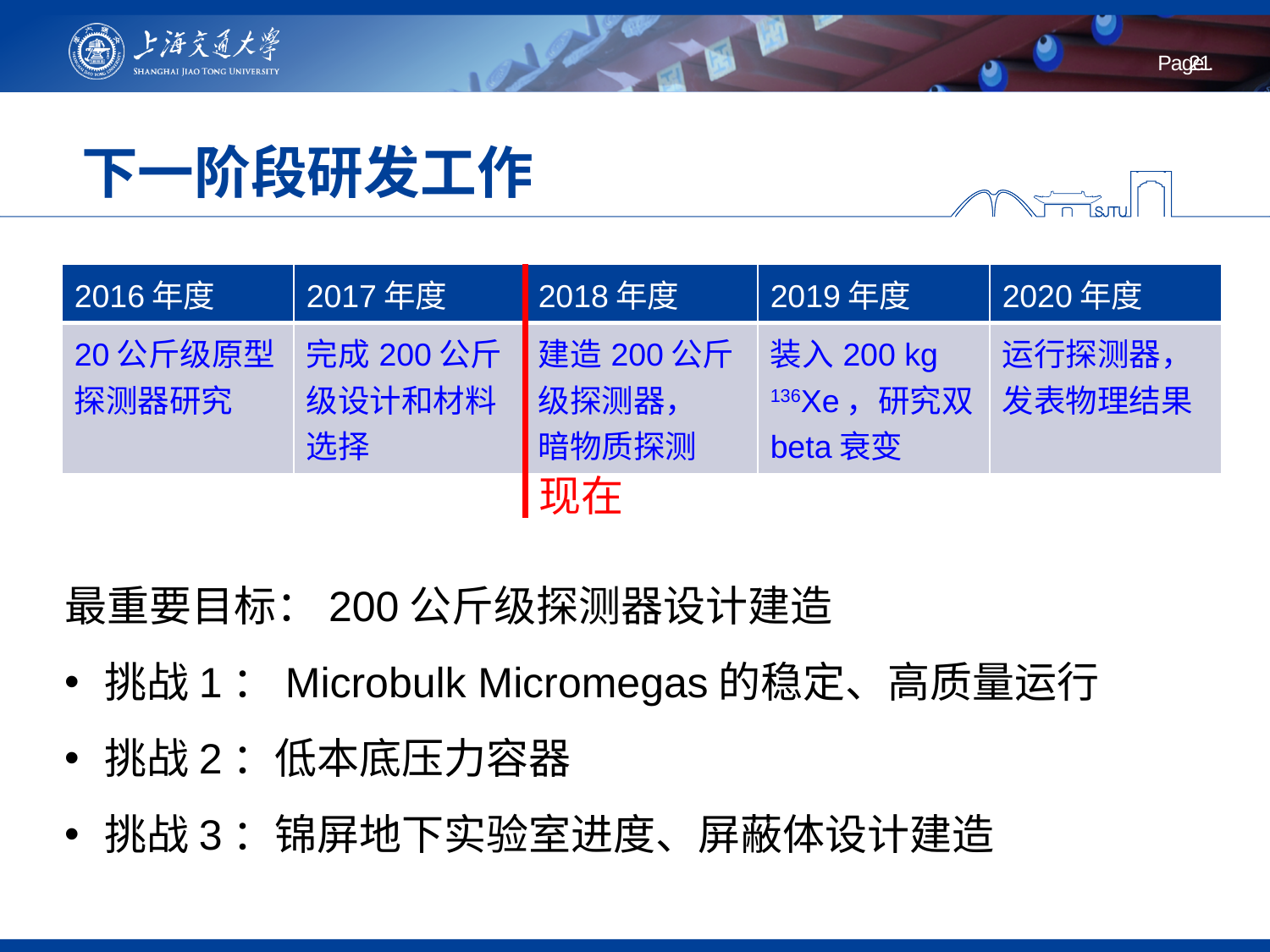

# 下一阶段研发工作
| 2016年度 | 2017年度 | 2018年度 | 2019年度 | 2020年度 |
| --- | --- | --- | --- | --- |
| 20公斤级原型探测器研究 | 完成200公斤级设计和材料选择 | 建造200公斤级探测器， 暗物质探测 | 装入200 kg 136Xe，研究双beta衰变 | 运行探测器，发表物理结果 |
现在
最重要目标：200公斤级探测器设计建造
挑战1：Microbulk Micromegas的稳定、高质量运行
挑战2：低本底压力容器
挑战3：锦屏地下实验室进度、屏蔽体设计建造